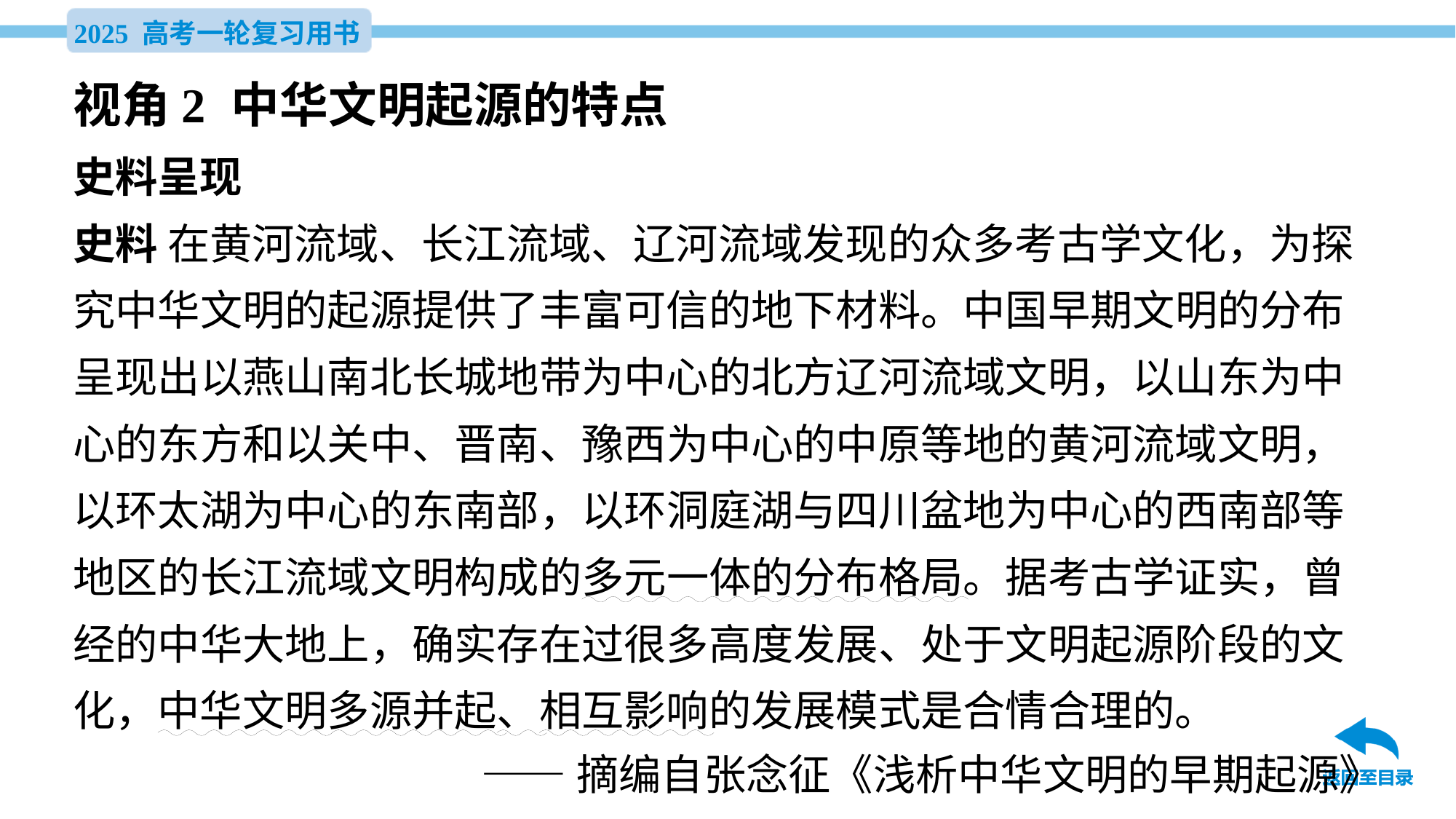

视角2 中华文明起源的特点
史料呈现
史料 在黄河流域、长江流域、辽河流域发现的众多考古学文化，为探
究中华文明的起源提供了丰富可信的地下材料。中国早期文明的分布
呈现出以燕山南北长城地带为中心的北方辽河流域文明，以山东为中
心的东方和以关中、晋南、豫西为中心的中原等地的黄河流域文明，
以环太湖为中心的东南部，以环洞庭湖与四川盆地为中心的西南部等
地区的长江流域文明构成的多元一体的分布格局。据考古学证实，曾
经的中华大地上，确实存在过很多高度发展、处于文明起源阶段的文
化，中华文明多源并起、相互影响的发展模式是合情合理的。
——摘编自张念征《浅析中华文明的早期起源》